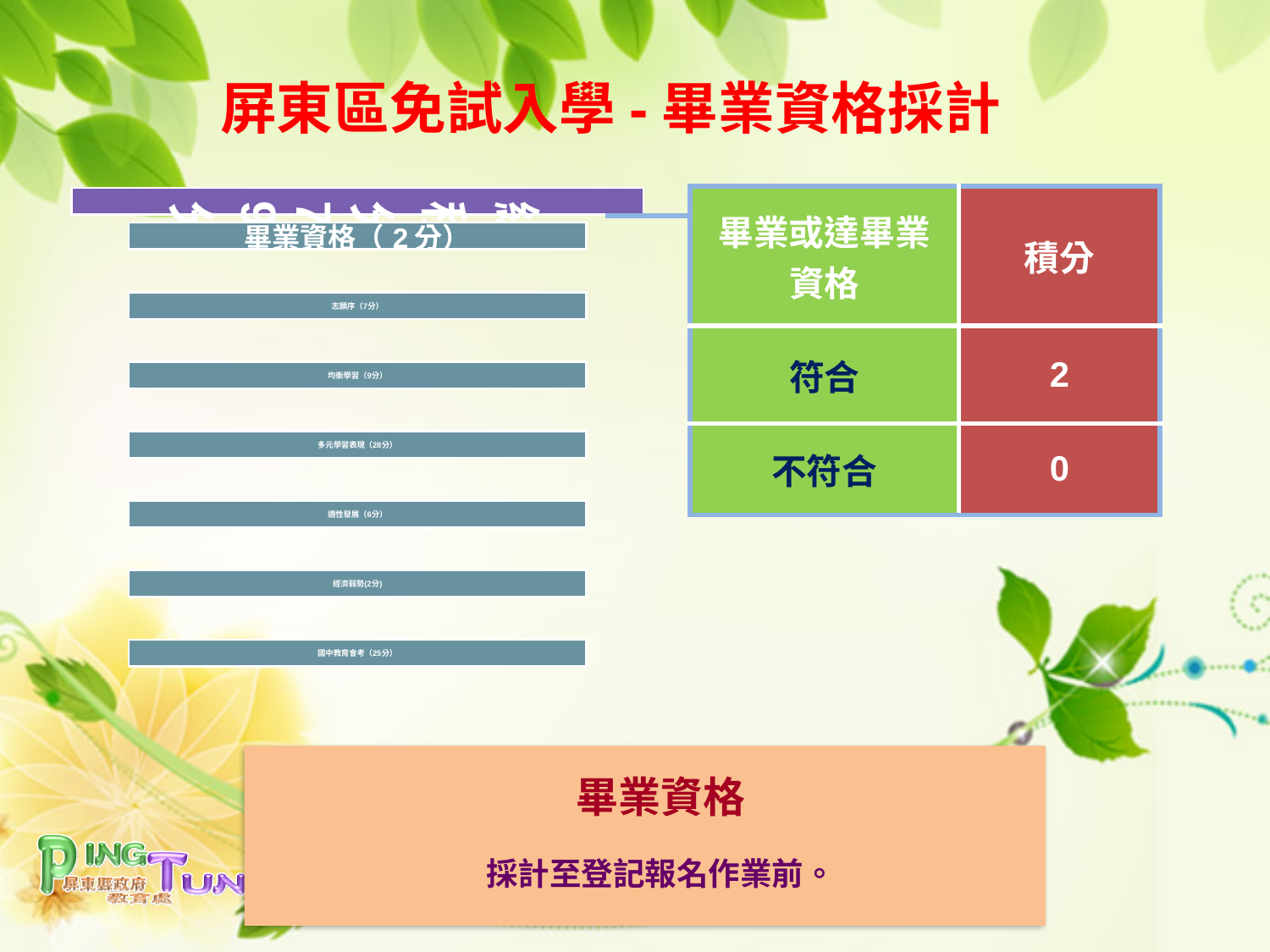

屏東區免試入學-畢業資格採計
| 畢業或達畢業資格 | 積分 |
| --- | --- |
| 符合 | 2 |
| 不符合 | 0 |
總積分79分
國中教育會考（25分）
均衡學習（9分）
志願序（7分）
畢業資格（2分）
多元學習表現（28分）
適性發展（6分）
經濟弱勢(2分)

畢業資格

採計至登記報名作業前。